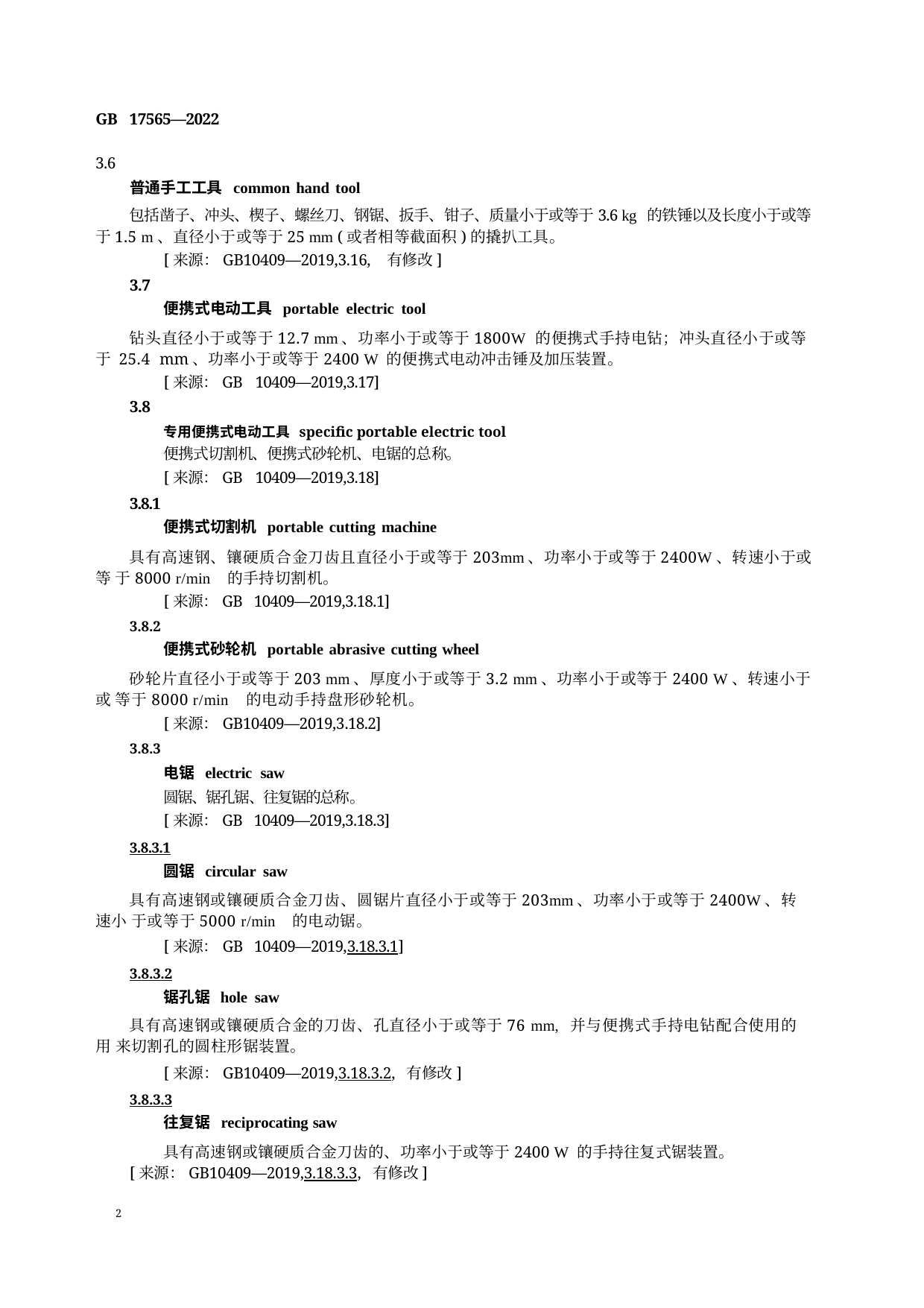

GB  17565—2022

3.6
普通手工工具  common hand tool
包括凿子、冲头、楔子、螺丝刀、钢锯、扳手、钳子、质量小于或等于3.6 kg 的铁锤以及长度小于或等 于1.5 m、直径小于或等于25 mm (或者相等截面积)的撬扒工具。
[来源：GB10409—2019,3.16, 有修改]
3.7
便携式电动工具  portable electric tool
钻头直径小于或等于12.7 mm、功率小于或等于1800W 的便携式手持电钻；冲头直径小于或等于 25.4  mm、功率小于或等于2400 W 的便携式电动冲击锤及加压装置。
[来源：GB  10409—2019,3.17]
3.8
专用便携式电动工具  specific portable electric tool
便携式切割机、便携式砂轮机、电锯的总称。
[来源：GB  10409—2019,3.18]
3.8.1
便携式切割机  portable cutting machine
具有高速钢、镶硬质合金刀齿且直径小于或等于203mm、功率小于或等于2400W、转速小于或等 于8000 r/min   的手持切割机。
[来源：GB  10409—2019,3.18.1]
3.8.2
便携式砂轮机  portable abrasive cutting wheel
砂轮片直径小于或等于203 mm、厚度小于或等于3.2 mm、功率小于或等于2400 W、转速小于或 等于8000 r/min   的电动手持盘形砂轮机。
[来源：GB10409—2019,3.18.2]
3.8.3
电锯  electric  saw
圆锯、锯孔锯、往复锯的总称。
[来源：GB  10409—2019,3.18.3]
3.8.3.1
圆锯  circular  saw
具有高速钢或镶硬质合金刀齿、圆锯片直径小于或等于203mm、功率小于或等于2400W、转速小 于或等于5000 r/min   的电动锯。
[来源：GB 10409—2019,3.18.3.1]
3.8.3.2
锯孔锯  hole  saw
具有高速钢或镶硬质合金的刀齿、孔直径小于或等于76 mm, 并与便携式手持电钻配合使用的用 来切割孔的圆柱形锯装置。
[来源：GB10409—2019,3.18.3.2, 有修改]
3.8.3.3
往复锯  reciprocating saw

具有高速钢或镶硬质合金刀齿的、功率小于或等于2400 W 的手持往复式锯装置。               [来源：GB10409—2019,3.18.3.3, 有修改]

2